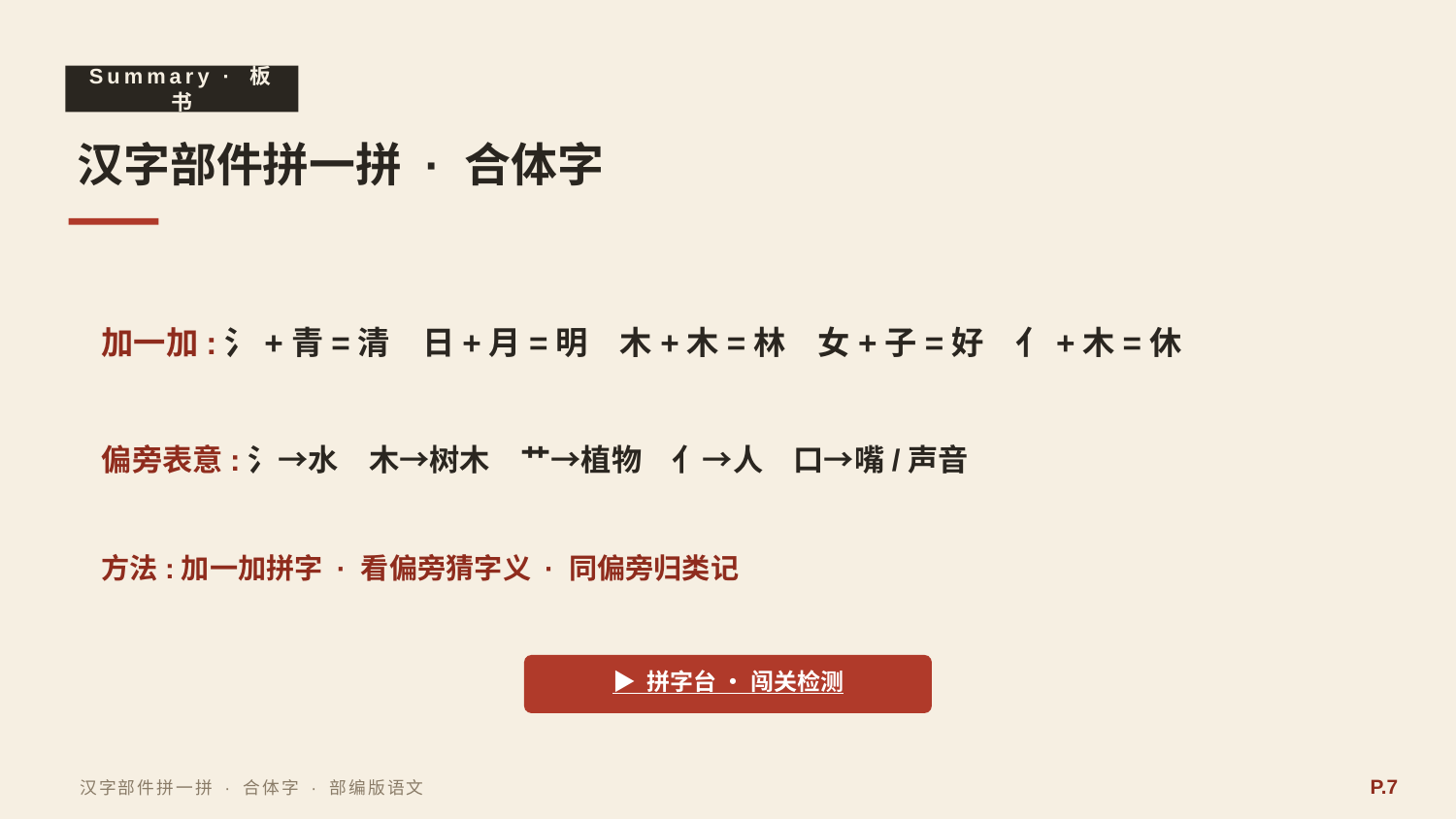

Summary · 板书

汉字部件拼一拼 · 合体字

加一加:氵+青=清　日+月=明　木+木=林　女+子=好　亻+木=休
偏旁表意:氵→水　木→树木　艹→植物　亻→人　口→嘴/声音
方法:加一加拼字 · 看偏旁猜字义 · 同偏旁归类记
▶  拼字台 · 闯关检测

P.7
汉字部件拼一拼 · 合体字 · 部编版语文